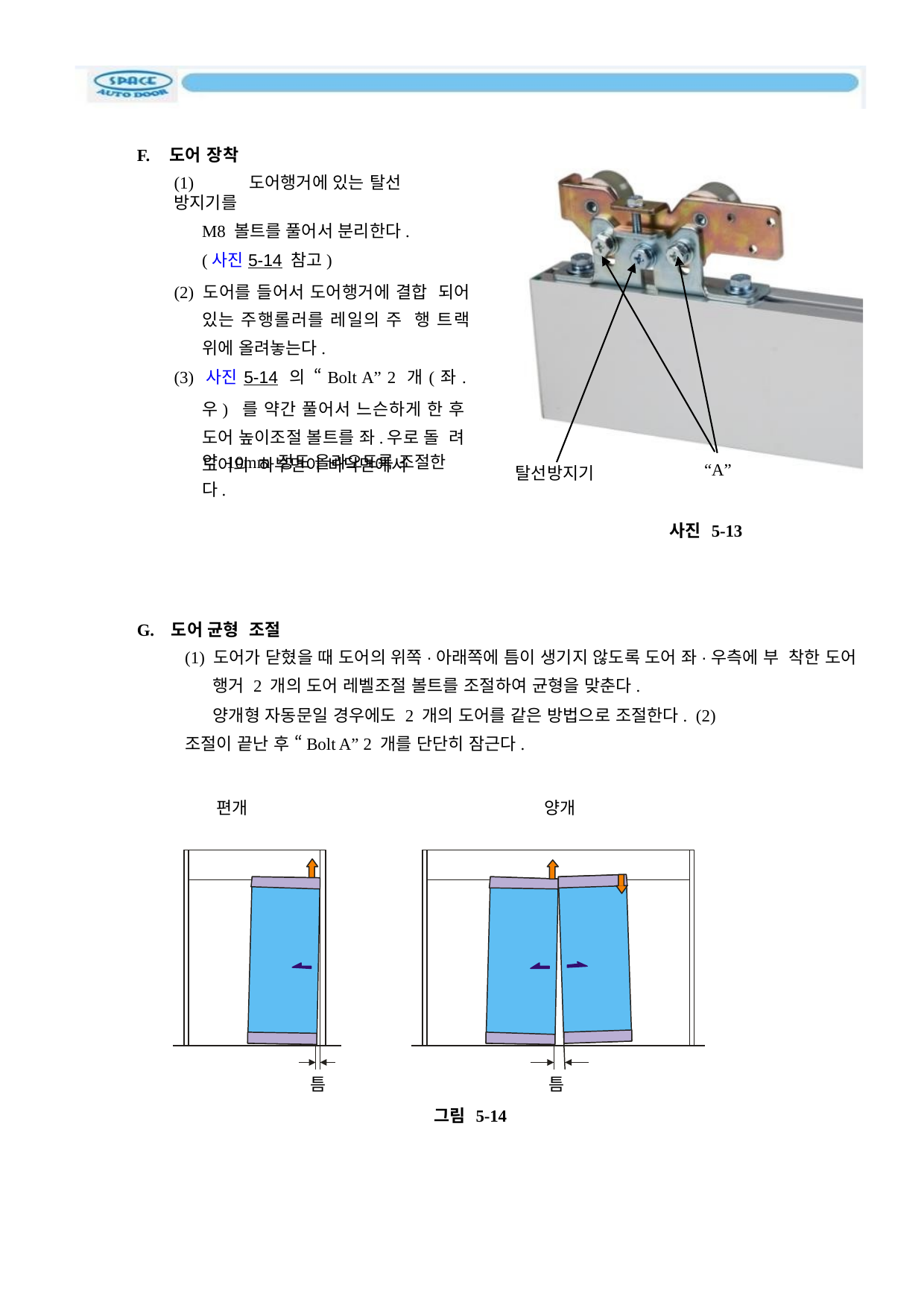

F.	도어 장착
(1)	도어행거에 있는 탈선  방지기를
M8 볼트를 풀어서 분리한다.  (사진 5-14 참고)
(2) 도어를 들어서 도어행거에 결합  되어 있는 주행롤러를 레일의 주  행 트랙 위에 올려놓는다.
(3) 사진 5-14 의 “Bolt A” 2 개(좌.우)  를 약간 풀어서 느슨하게 한 후  도어 높이조절 볼트를 좌.우로 돌  려  도어의  하부면이 바닥면에서

약 10mm 정도 올라오도록 조절한  다.
“A”
탈선방지기
사진 5-13
G.   도어 균형 조절
(1) 도어가 닫혔을 때 도어의 위쪽·아래쪽에 틈이 생기지 않도록 도어 좌·우측에 부  착한 도어 행거 2 개의 도어 레벨조절 볼트를 조절하여 균형을 맞춘다.
양개형 자동문일 경우에도 2 개의 도어를 같은 방법으로 조절한다.  (2)  조절이 끝난 후 “Bolt A” 2 개를 단단히 잠근다.
편개
양개

틈
틈
그림 5-14